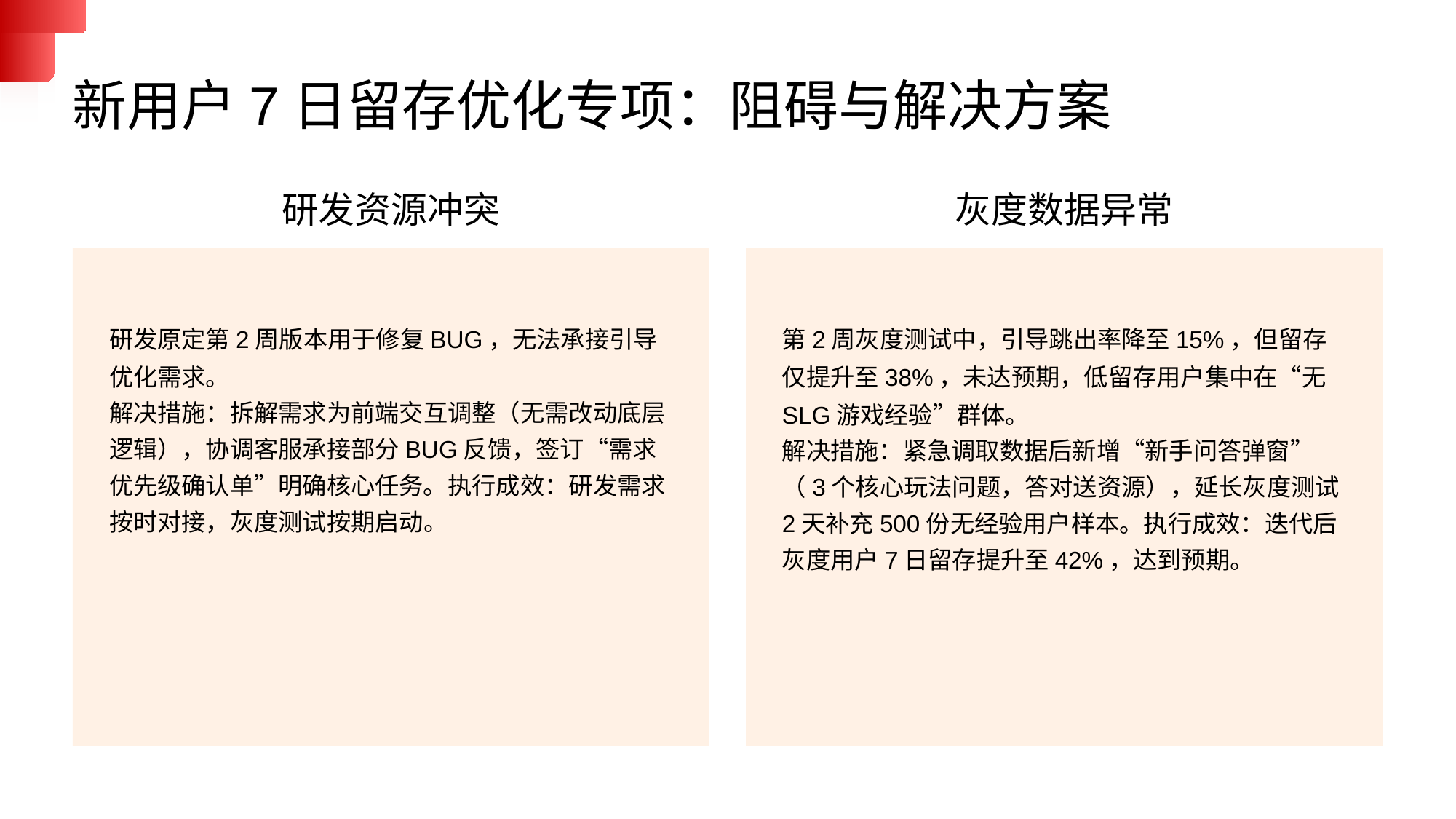

新用户7日留存优化专项：阻碍与解决方案
研发资源冲突
灰度数据异常

研发原定第2周版本用于修复BUG，无法承接引导优化需求。
解决措施：拆解需求为前端交互调整（无需改动底层逻辑），协调客服承接部分BUG反馈，签订“需求优先级确认单”明确核心任务。执行成效：研发需求按时对接，灰度测试按期启动。
第2周灰度测试中，引导跳出率降至15%，但留存仅提升至38%，未达预期，低留存用户集中在“无SLG游戏经验”群体。
解决措施：紧急调取数据后新增“新手问答弹窗”（3个核心玩法问题，答对送资源），延长灰度测试2天补充500份无经验用户样本。执行成效：迭代后灰度用户7日留存提升至42%，达到预期。